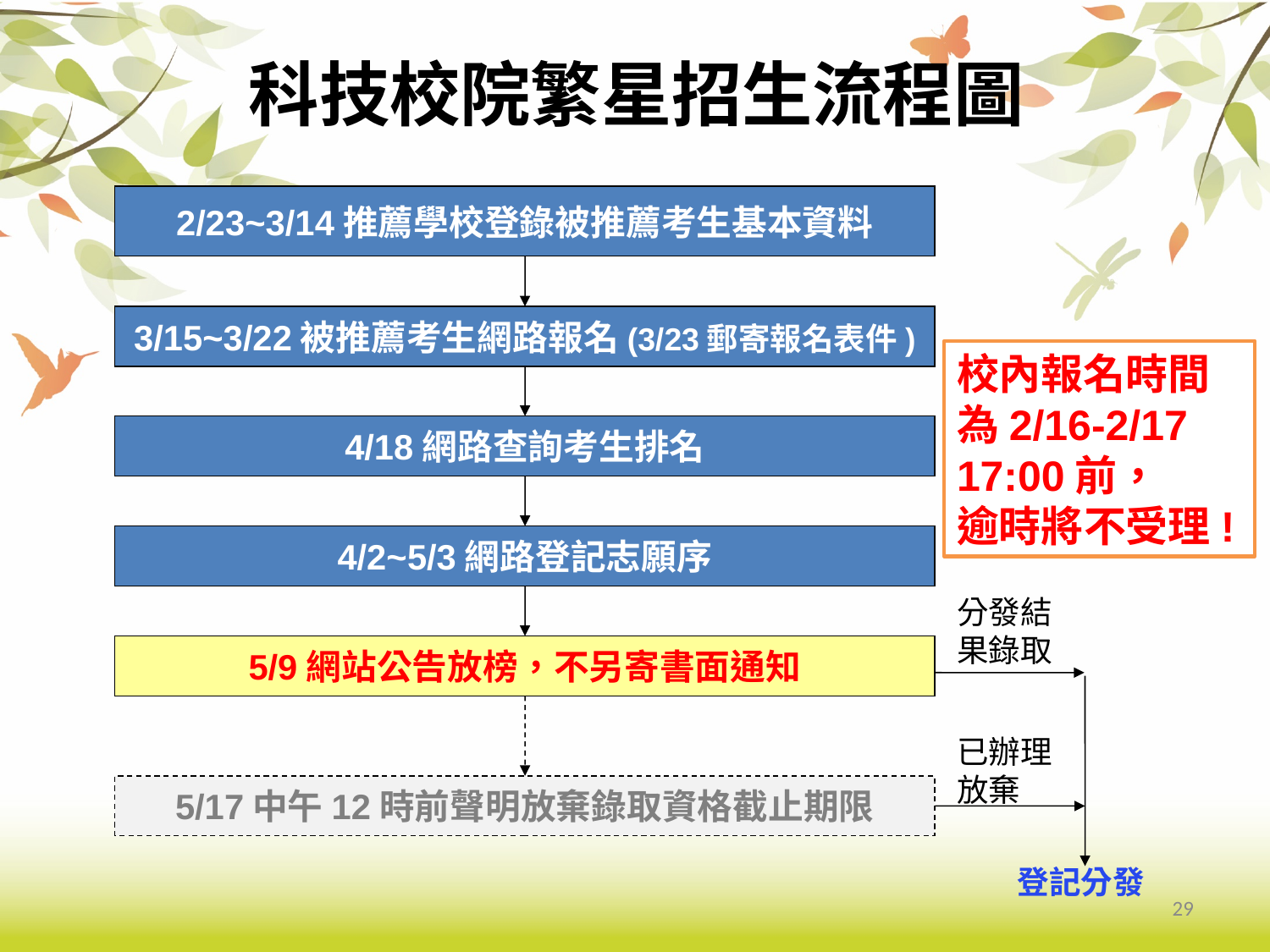

# 科技校院繁星招生流程圖
2/23~3/14推薦學校登錄被推薦考生基本資料

3/15~3/22被推薦考生網路報名(3/23郵寄報名表件)
校內報名時間為2/16-2/17
17:00前，
逾時將不受理!

4/18網路查詢考生排名

4/2~5/3網路登記志願序

分發結果錄取
5/9網站公告放榜，不另寄書面通知

已辦理放棄
5/17中午12時前聲明放棄錄取資格截止期限

登記分發
29